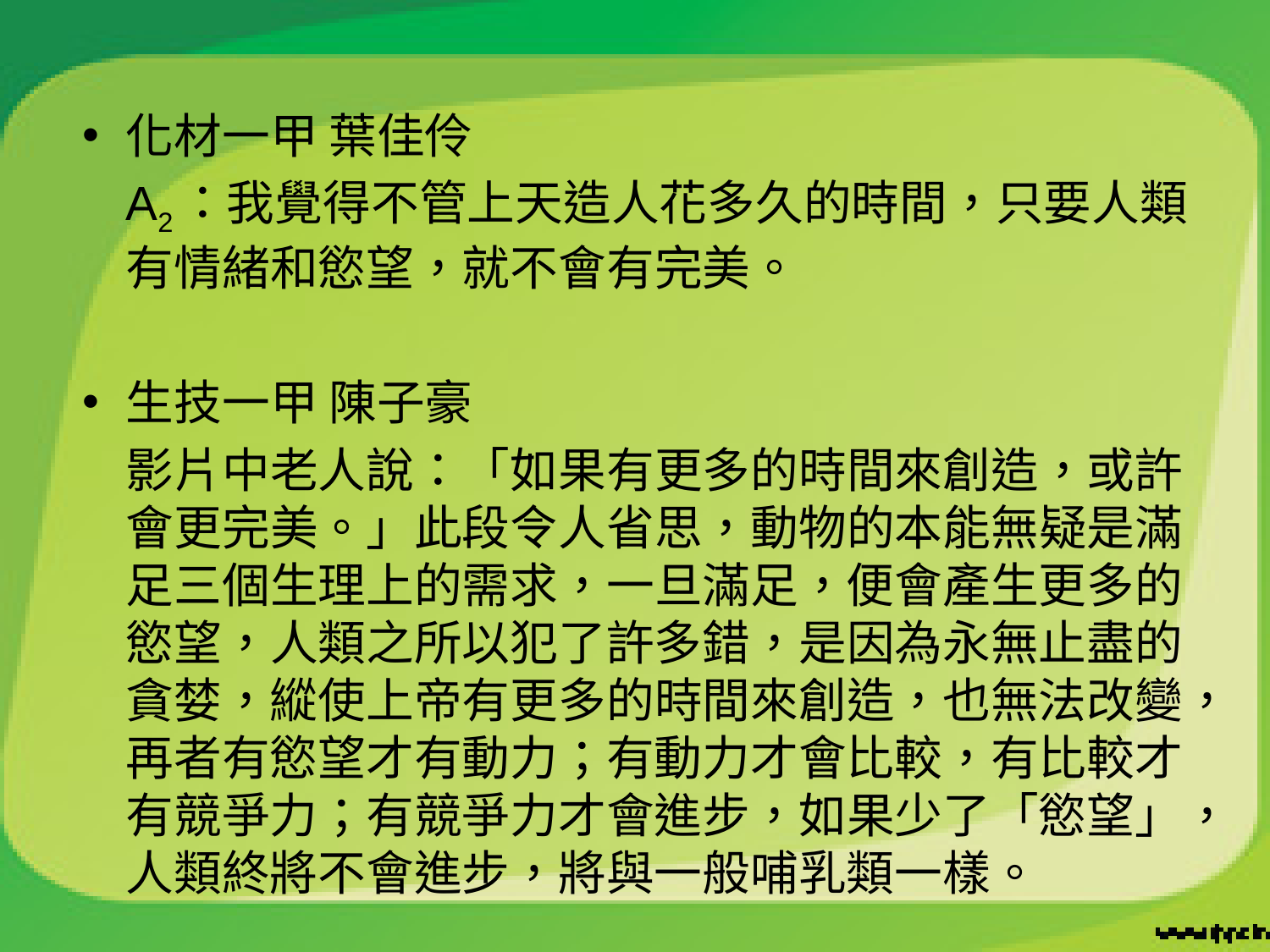

化材一甲 葉佳伶
	A2：我覺得不管上天造人花多久的時間，只要人類有情緒和慾望，就不會有完美。

生技一甲 陳子豪
	影片中老人說：「如果有更多的時間來創造，或許會更完美。」此段令人省思，動物的本能無疑是滿足三個生理上的需求，一旦滿足，便會產生更多的慾望，人類之所以犯了許多錯，是因為永無止盡的貪婪，縱使上帝有更多的時間來創造，也無法改變，再者有慾望才有動力；有動力才會比較，有比較才有競爭力；有競爭力才會進步，如果少了「慾望」，人類終將不會進步，將與一般哺乳類一樣。